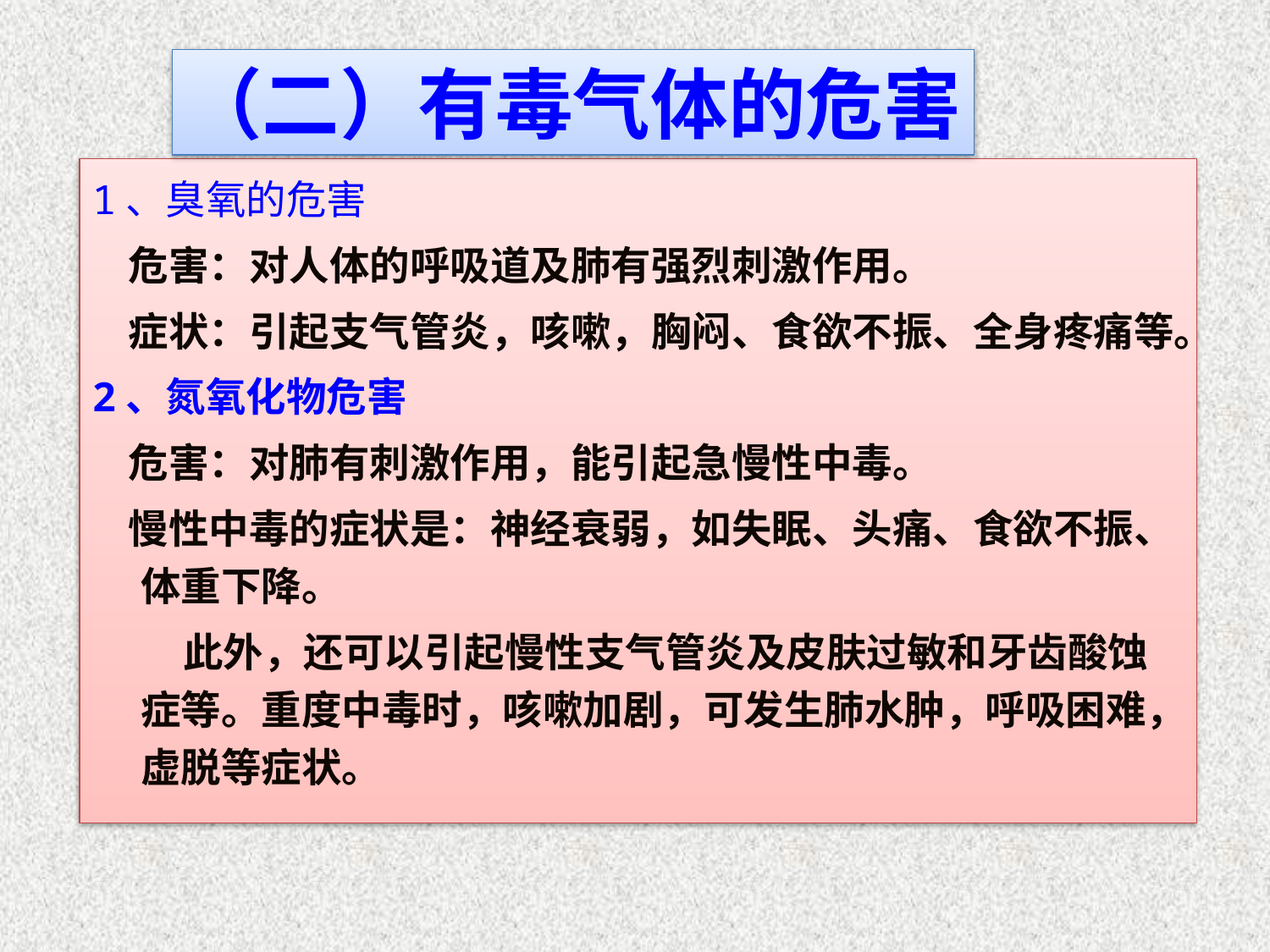

（二）有毒气体的危害
1、臭氧的危害
   危害：对人体的呼吸道及肺有强烈刺激作用。
   症状：引起支气管炎，咳嗽，胸闷、食欲不振、全身疼痛等。
2、氮氧化物危害
   危害：对肺有刺激作用，能引起急慢性中毒。
   慢性中毒的症状是：神经衰弱，如失眠、头痛、食欲不振、体重下降。
         此外，还可以引起慢性支气管炎及皮肤过敏和牙齿酸蚀症等。重度中毒时，咳嗽加剧，可发生肺水肿，呼吸困难，虚脱等症状。